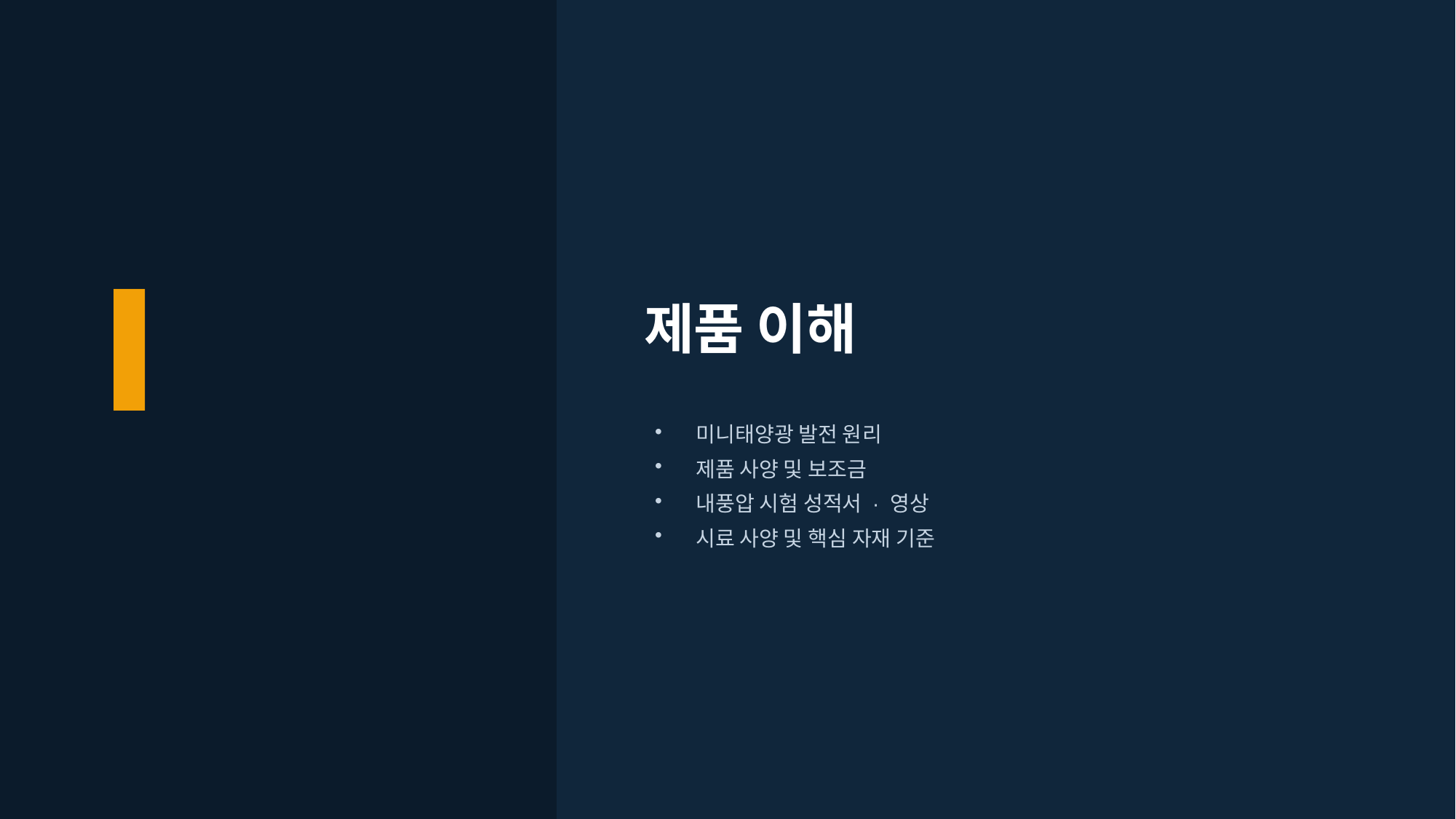

Ⅰ
제품 이해
미니태양광 발전 원리
제품 사양 및 보조금
내풍압 시험 성적서 · 영상
시료 사양 및 핵심 자재 기준